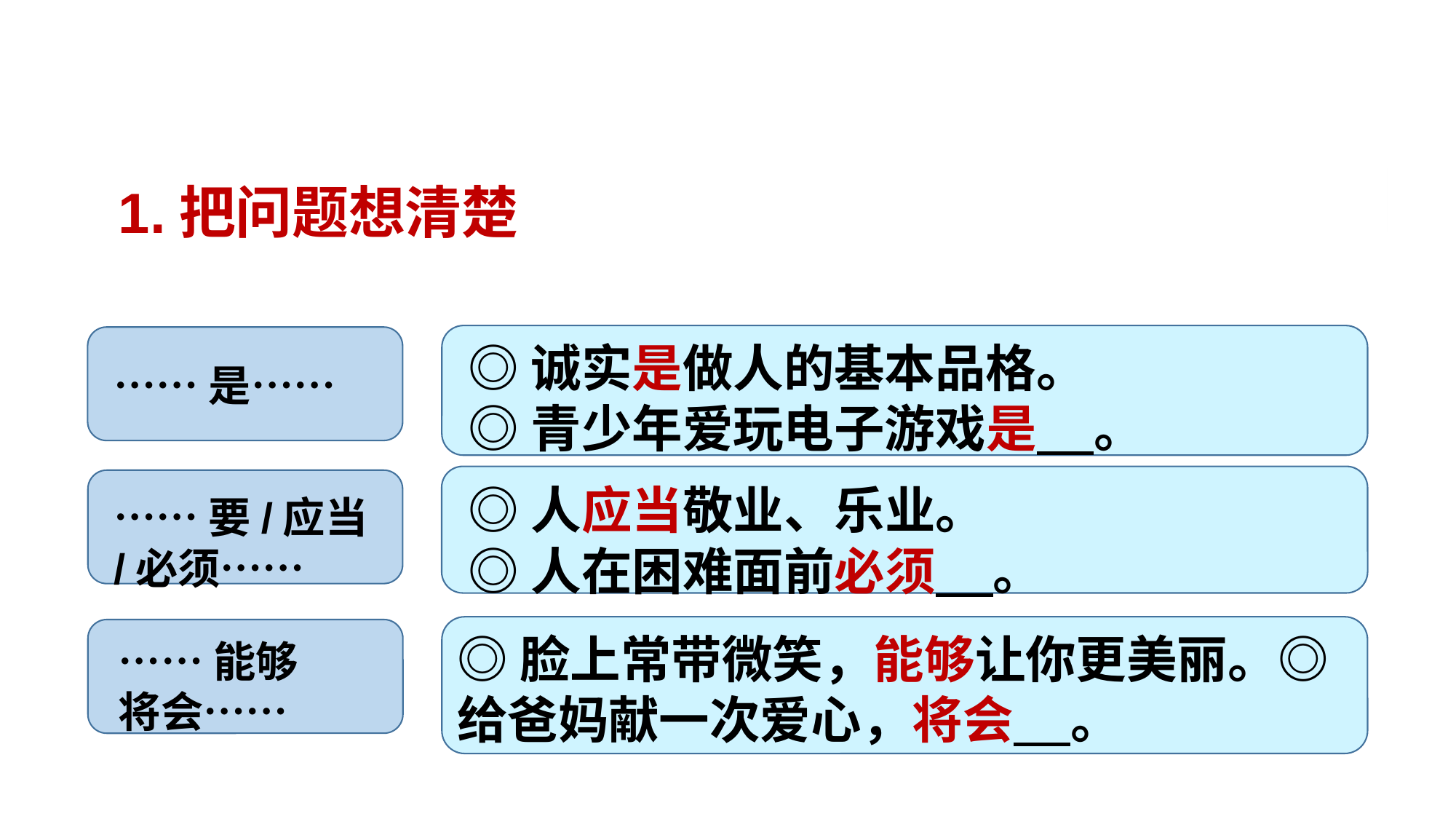

1.把问题想清楚

◎诚实是做人的基本品格。
◎青少年爱玩电子游戏是     。
……是……

◎人应当敬业、乐业。
◎人在困难面前必须     。
……要/应当/必须……

◎脸上常带微笑，能够让你更美丽。◎给爸妈献一次爱心，将会     。
……能够
将会……